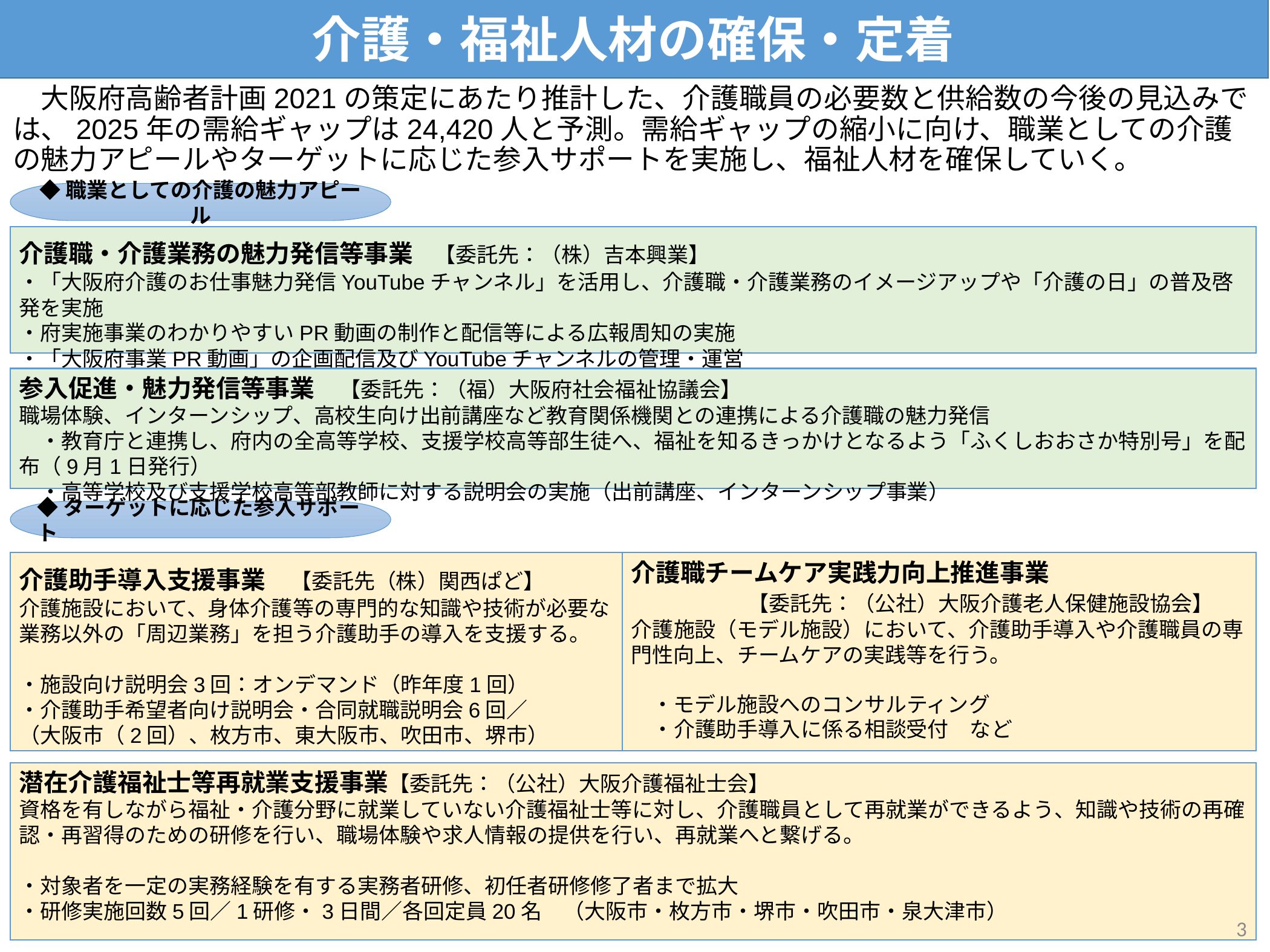

介護・福祉人材の確保・定着
　大阪府高齢者計画2021の策定にあたり推計した、介護職員の必要数と供給数の今後の見込みでは、2025年の需給ギャップは24,420人と予測。需給ギャップの縮小に向け、職業としての介護の魅力アピールやターゲットに応じた参入サポートを実施し、福祉人材を確保していく。

◆職業としての介護の魅力アピール
介護職・介護業務の魅力発信等事業　【委託先：（株）吉本興業】
・「大阪府介護のお仕事魅力発信YouTubeチャンネル」を活用し、介護職・介護業務のイメージアップや「介護の日」の普及啓発を実施
・府実施事業のわかりやすいPR動画の制作と配信等による広報周知の実施
・「大阪府事業PR動画」の企画配信及びYouTubeチャンネルの管理・運営
参入促進・魅力発信等事業　【委託先：（福）大阪府社会福祉協議会】
職場体験、インターンシップ、高校生向け出前講座など教育関係機関との連携による介護職の魅力発信
　・教育庁と連携し、府内の全高等学校、支援学校高等部生徒へ、福祉を知るきっかけとなるよう「ふくしおおさか特別号」を配布（9月1日発行）
　・高等学校及び支援学校高等部教師に対する説明会の実施（出前講座、インターンシップ事業）
◆ターゲットに応じた参入サポート
介護助手導入支援事業　【委託先（株）関西ぱど】
介護施設において、身体介護等の専門的な知識や技術が必要な業務以外の「周辺業務」を担う介護助手の導入を支援する。

・施設向け説明会3回：オンデマンド（昨年度1回）
・介護助手希望者向け説明会・合同就職説明会6回／
（大阪市（2回）、枚方市、東大阪市、吹田市、堺市）
介護職チームケア実践力向上推進事業
　　　　　【委託先：（公社）大阪介護老人保健施設協会】
介護施設（モデル施設）において、介護助手導入や介護職員の専門性向上、チームケアの実践等を行う。

　・モデル施設へのコンサルティング
　・介護助手導入に係る相談受付　など
潜在介護福祉士等再就業支援事業【委託先：（公社）大阪介護福祉士会】
資格を有しながら福祉・介護分野に就業していない介護福祉士等に対し、介護職員として再就業ができるよう、知識や技術の再確認・再習得のための研修を行い、職場体験や求人情報の提供を行い、再就業へと繋げる。

・対象者を一定の実務経験を有する実務者研修、初任者研修修了者まで拡大
・研修実施回数5回／1研修・3日間／各回定員20名　（大阪市・枚方市・堺市・吹田市・泉大津市）
3